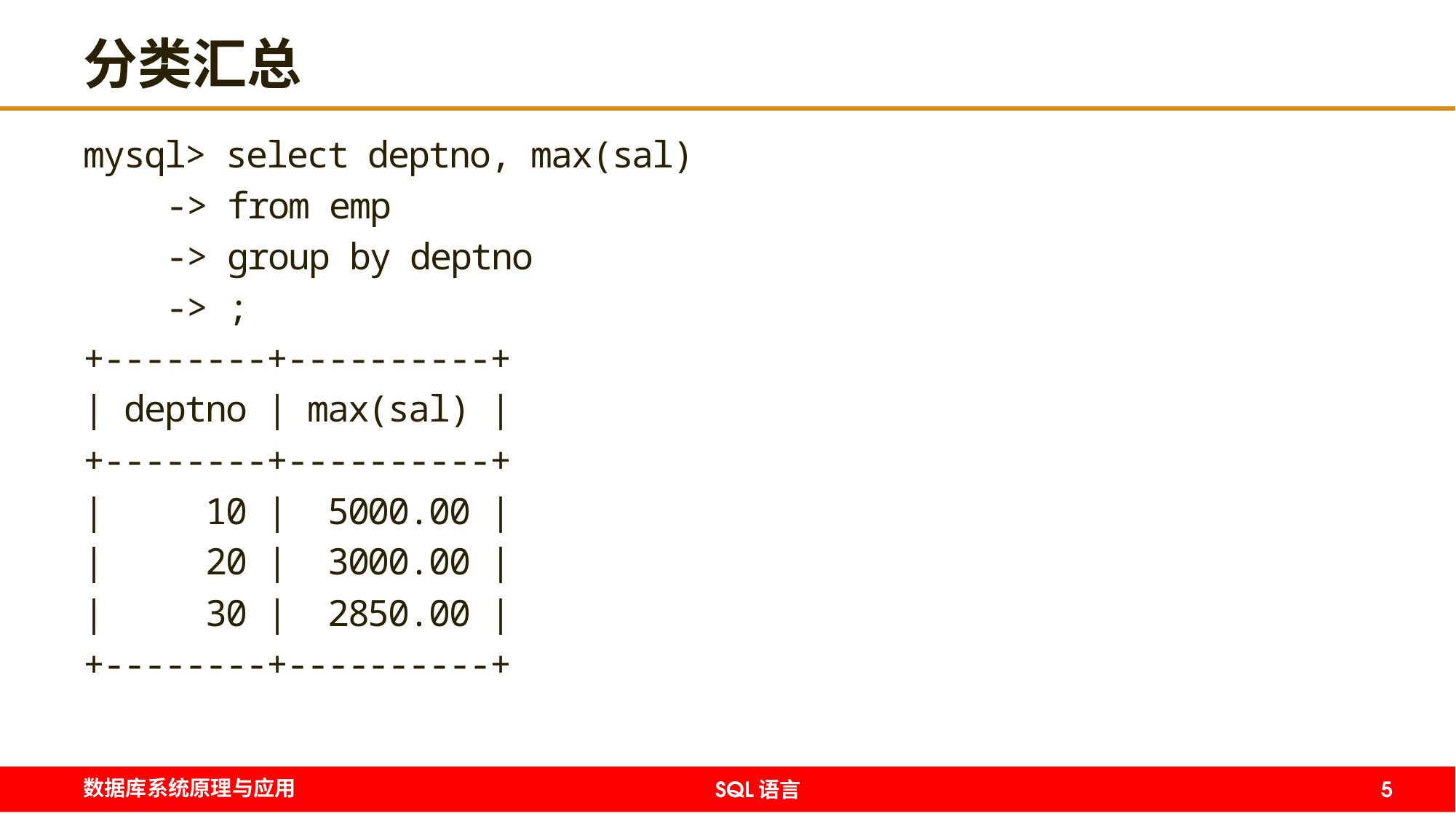

# 分类汇总
mysql> select deptno, max(sal)
    -> from emp
    -> group by deptno
    -> ;
+--------+----------+
| deptno | max(sal) |
+--------+----------+
|     10 |  5000.00 |
|     20 |  3000.00 |
|     30 |  2850.00 |
+--------+----------+